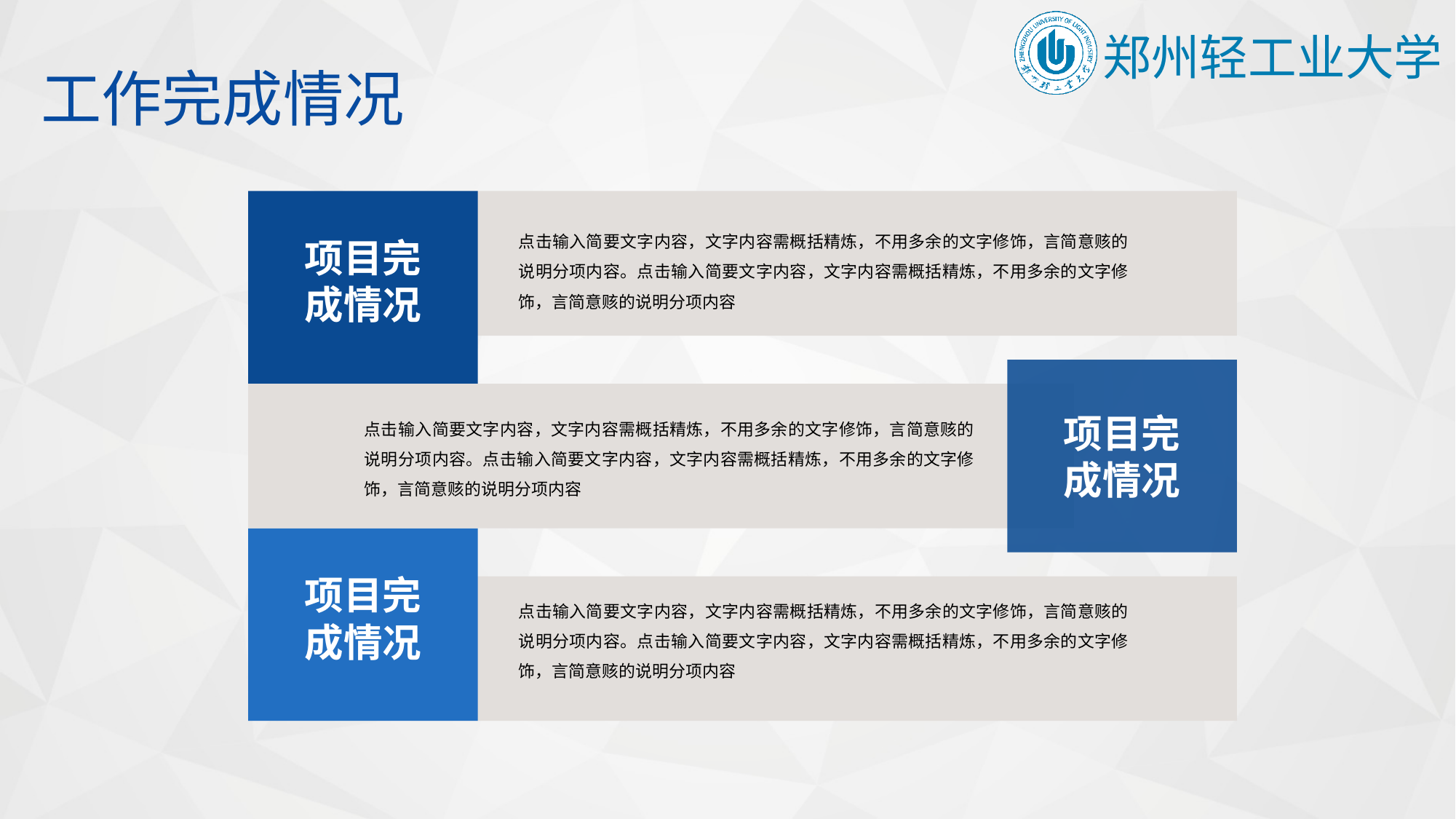

工作完成情况

点击输入简要文字内容，文字内容需概括精炼，不用多余的文字修饰，言简意赅的说明分项内容。点击输入简要文字内容，文字内容需概括精炼，不用多余的文字修饰，言简意赅的说明分项内容
项目完成情况

项目完成情况
点击输入简要文字内容，文字内容需概括精炼，不用多余的文字修饰，言简意赅的说明分项内容。点击输入简要文字内容，文字内容需概括精炼，不用多余的文字修饰，言简意赅的说明分项内容

项目完成情况

点击输入简要文字内容，文字内容需概括精炼，不用多余的文字修饰，言简意赅的说明分项内容。点击输入简要文字内容，文字内容需概括精炼，不用多余的文字修饰，言简意赅的说明分项内容